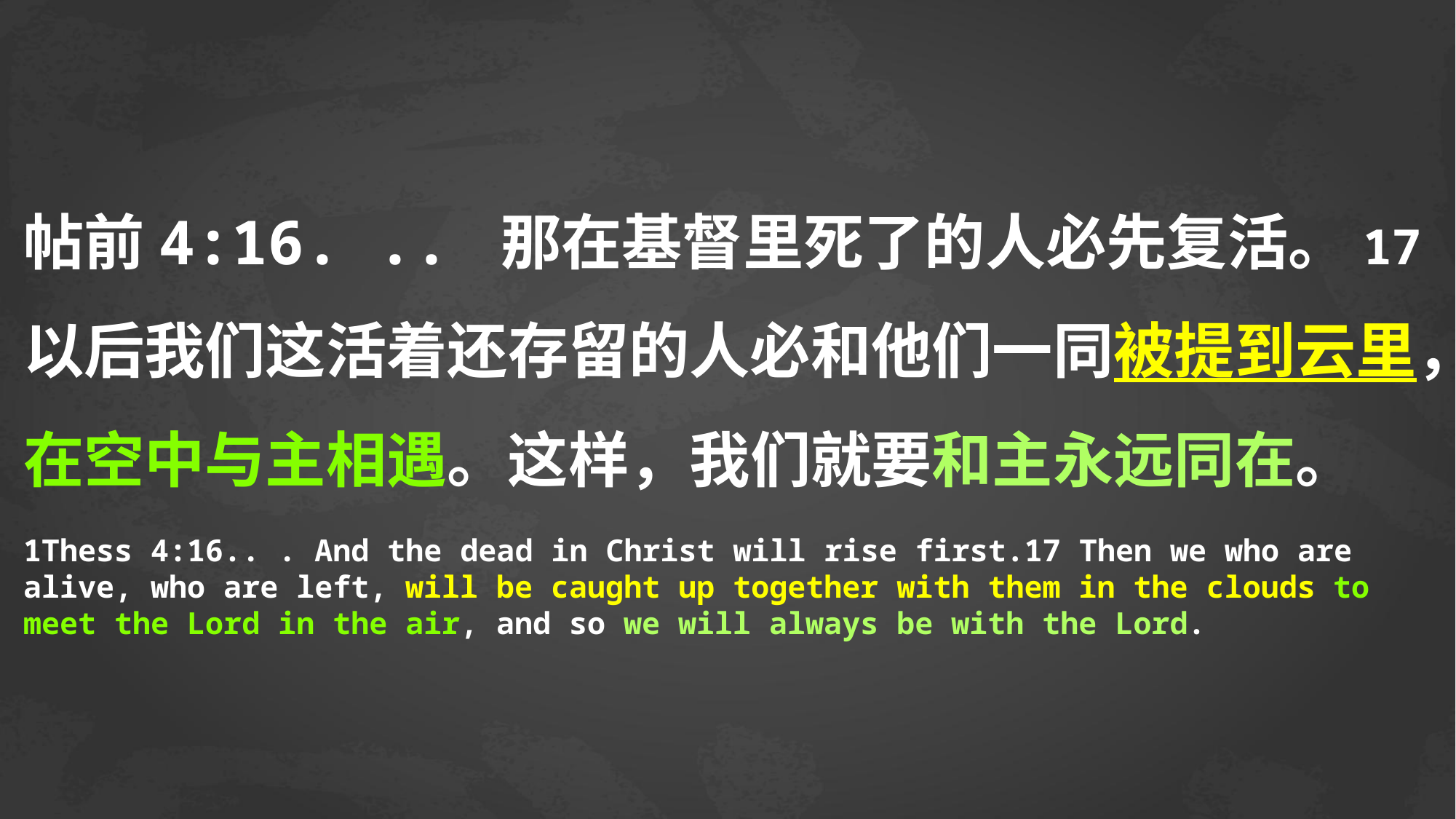

帖前4:16. .. 那在基督里死了的人必先复活。17 以后我们这活着还存留的人必和他们一同被提到云里，在空中与主相遇。这样，我们就要和主永远同在。

1Thess 4:16.. . And the dead in Christ will rise first.17 Then we who are alive, who are left, will be caught up together with them in the clouds to meet the Lord in the air, and so we will always be with the Lord.